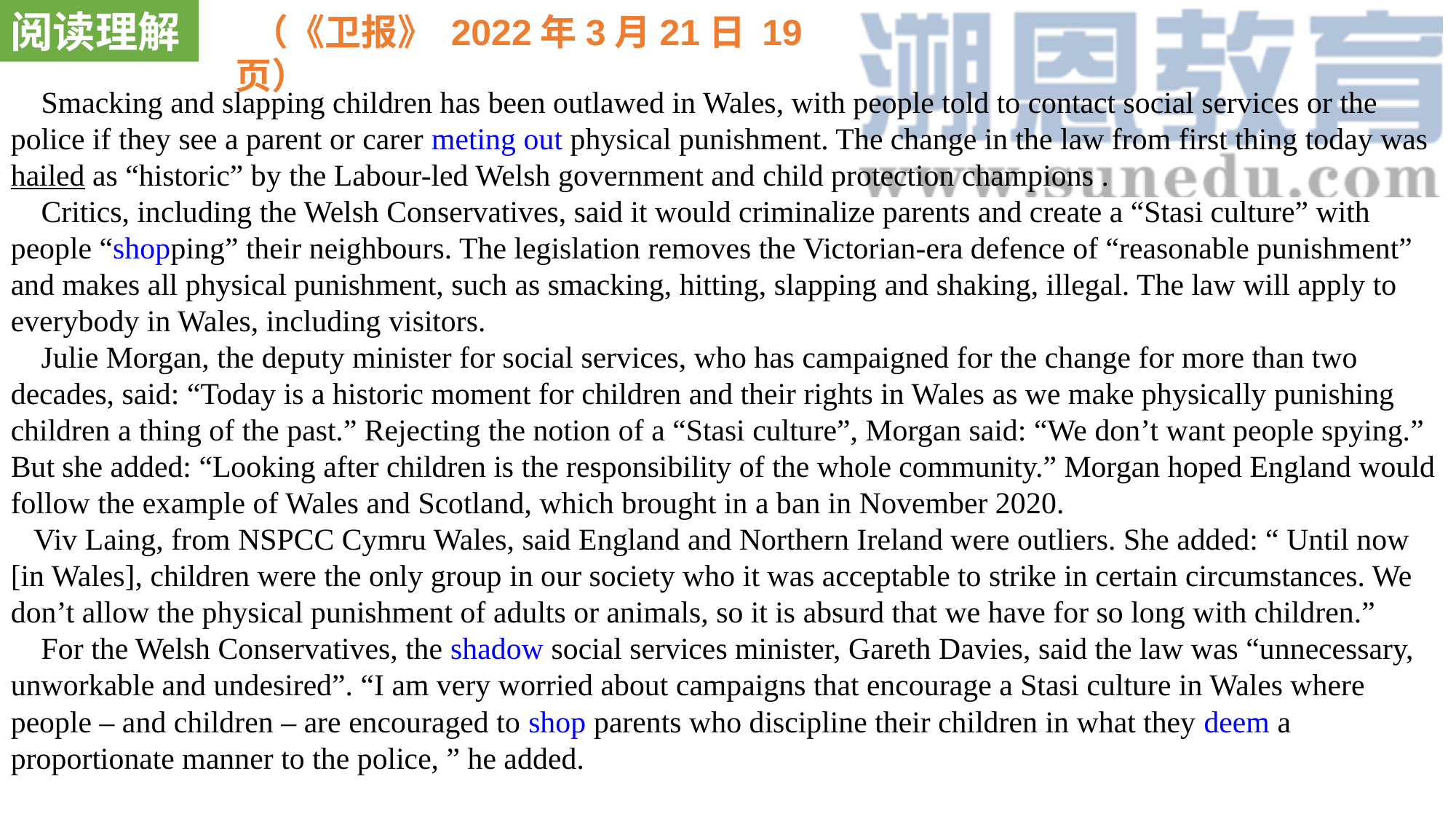

阅读理解
 （《卫报》 2022年3月21日 19页）
    Smacking and slapping children has been outlawed in Wales, with people told to contact social services or the police if they see a parent or carer meting out physical punishment. The change in the law from first thing today was hailed as “historic” by the Labour-led Welsh government and child protection champions .
    Critics, including the Welsh Conservatives, said it would criminalize parents and create a “Stasi culture” with people “shopping” their neighbours. The legislation removes the Victorian-era defence of “reasonable punishment” and makes all physical punishment, such as smacking, hitting, slapping and shaking, illegal. The law will apply to everybody in Wales, including visitors.
    Julie Morgan, the deputy minister for social services, who has campaigned for the change for more than two decades, said: “Today is a historic moment for children and their rights in Wales as we make physically punishing children a thing of the past.” Rejecting the notion of a “Stasi culture”, Morgan said: “We don’t want people spying.” But she added: “Looking after children is the responsibility of the whole community.” Morgan hoped England would follow the example of Wales and Scotland, which brought in a ban in November 2020.
   Viv Laing, from NSPCC Cymru Wales, said England and Northern Ireland were outliers. She added: “ Until now [in Wales], children were the only group in our society who it was acceptable to strike in certain circumstances. We don’t allow the physical punishment of adults or animals, so it is absurd that we have for so long with children.”
    For the Welsh Conservatives, the shadow social services minister, Gareth Davies, said the law was “unnecessary, unworkable and undesired”. “I am very worried about campaigns that encourage a Stasi culture in Wales where people – and children – are encouraged to shop parents who discipline their children in what they deem a proportionate manner to the police, ” he added.